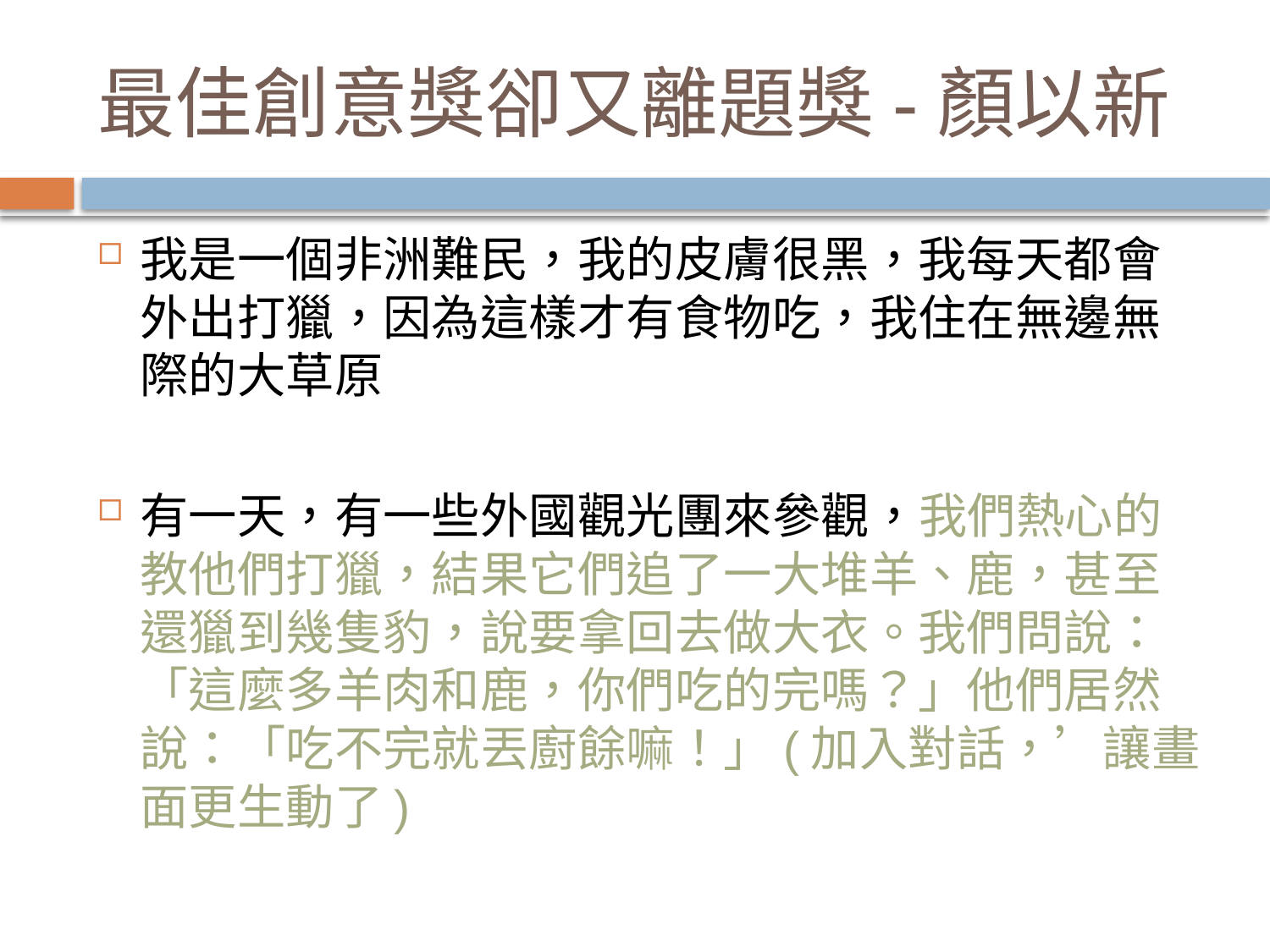

# 最佳創意獎卻又離題獎-顏以新
我是一個非洲難民，我的皮膚很黑，我每天都會外出打獵，因為這樣才有食物吃，我住在無邊無際的大草原

有一天，有一些外國觀光團來參觀，我們熱心的教他們打獵，結果它們追了一大堆羊、鹿，甚至還獵到幾隻豹，說要拿回去做大衣。我們問說：「這麼多羊肉和鹿，你們吃的完嗎？」他們居然說：「吃不完就丟廚餘嘛！」(加入對話，’讓畫面更生動了)